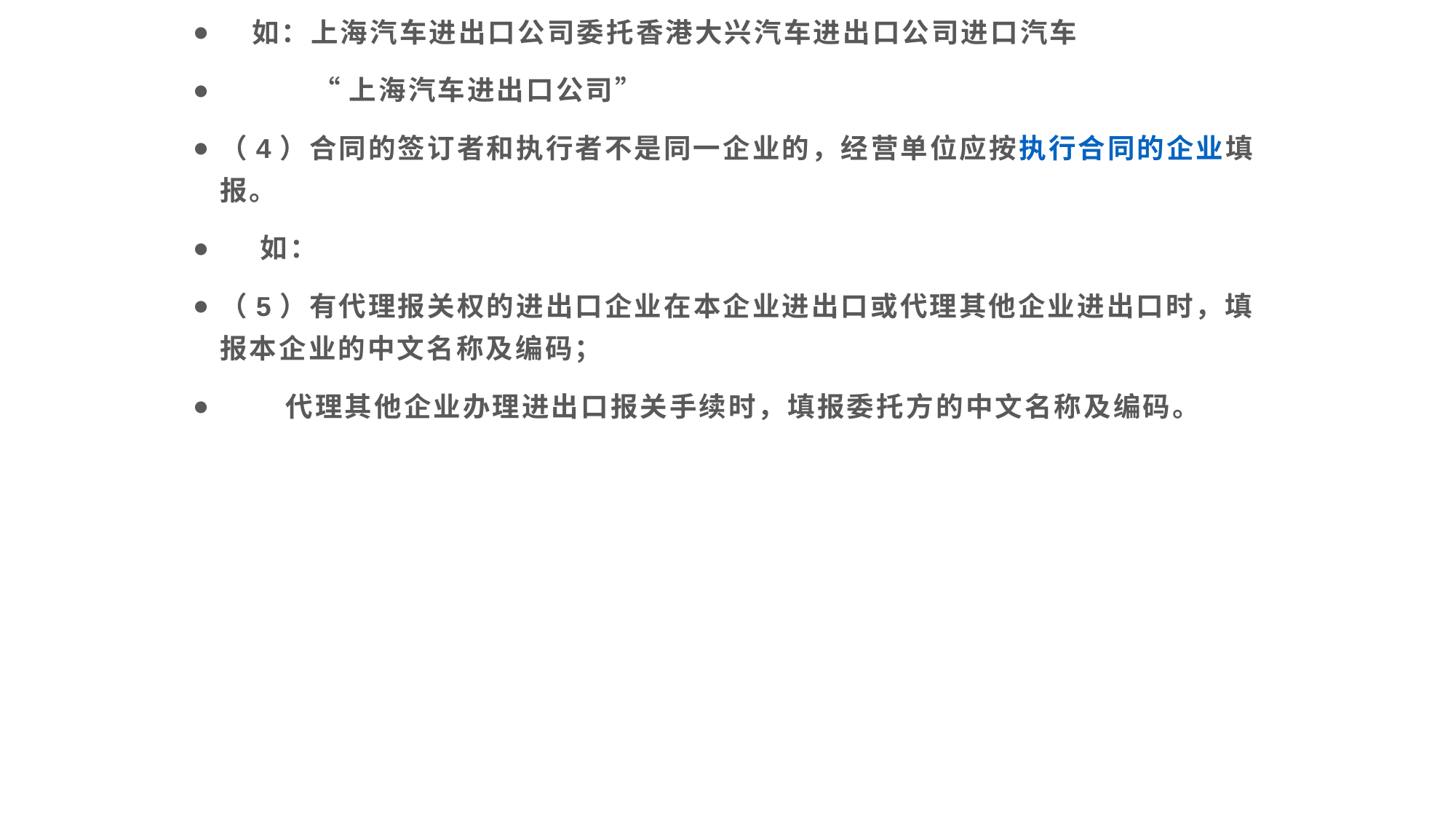

如：上海汽车进出口公司委托香港大兴汽车进出口公司进口汽车
           “上海汽车进出口公司”
（4）合同的签订者和执行者不是同一企业的，经营单位应按执行合同的企业填报。
    如：
（5）有代理报关权的进出口企业在本企业进出口或代理其他企业进出口时，填报本企业的中文名称及编码；
       代理其他企业办理进出口报关手续时，填报委托方的中文名称及编码。